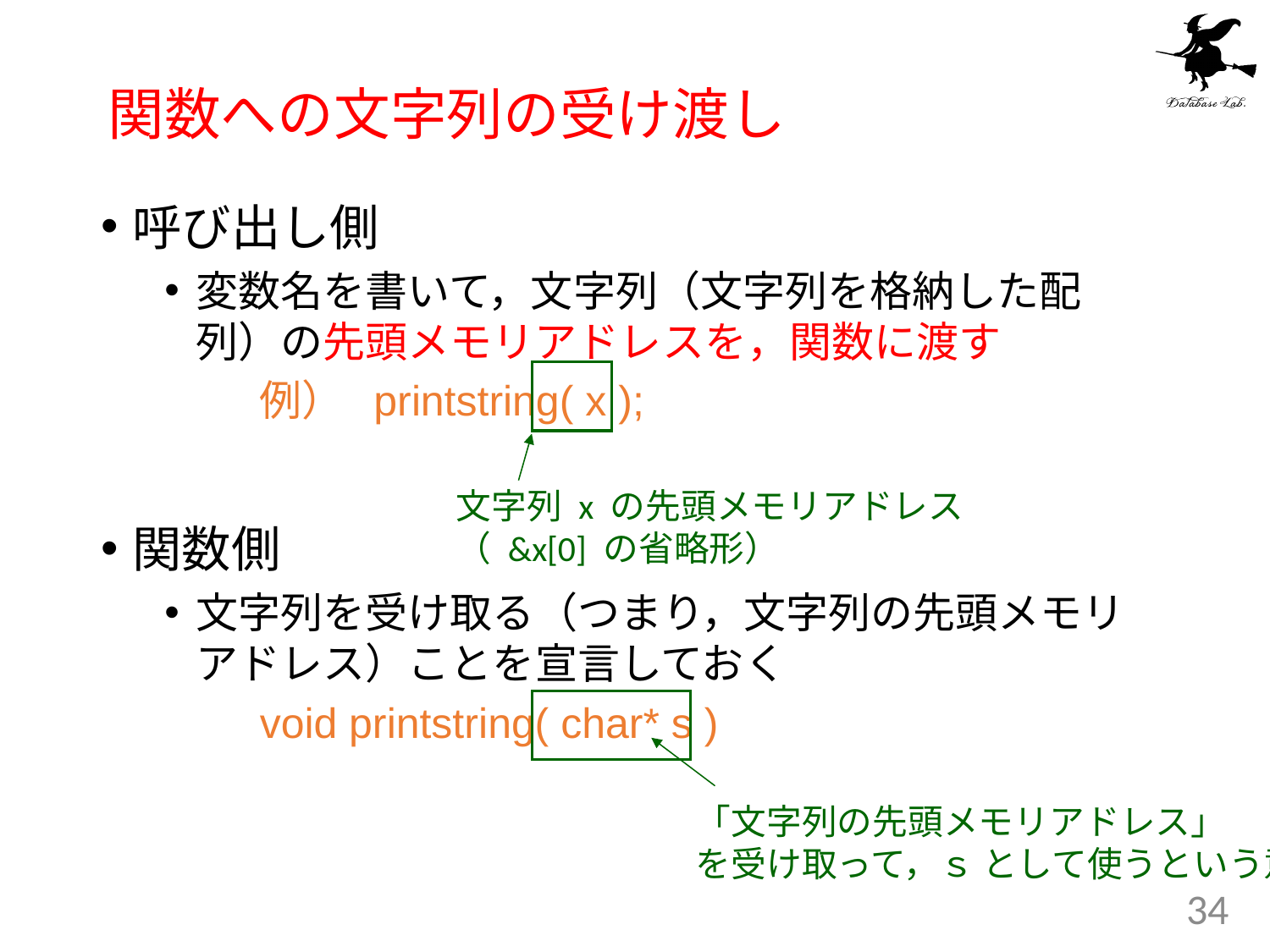

# 関数への文字列の受け渡し
呼び出し側
変数名を書いて，文字列（文字列を格納した配列）の先頭メモリアドレスを，関数に渡す
		例）  printstring( x );

関数側
文字列を受け取る（つまり，文字列の先頭メモリアドレス）ことを宣言しておく
		void printstring( char* s )

文字列 x の先頭メモリアドレス
（ &x[0] の省略形）

「文字列の先頭メモリアドレス」
を受け取って，ｓ として使うという意味．
34